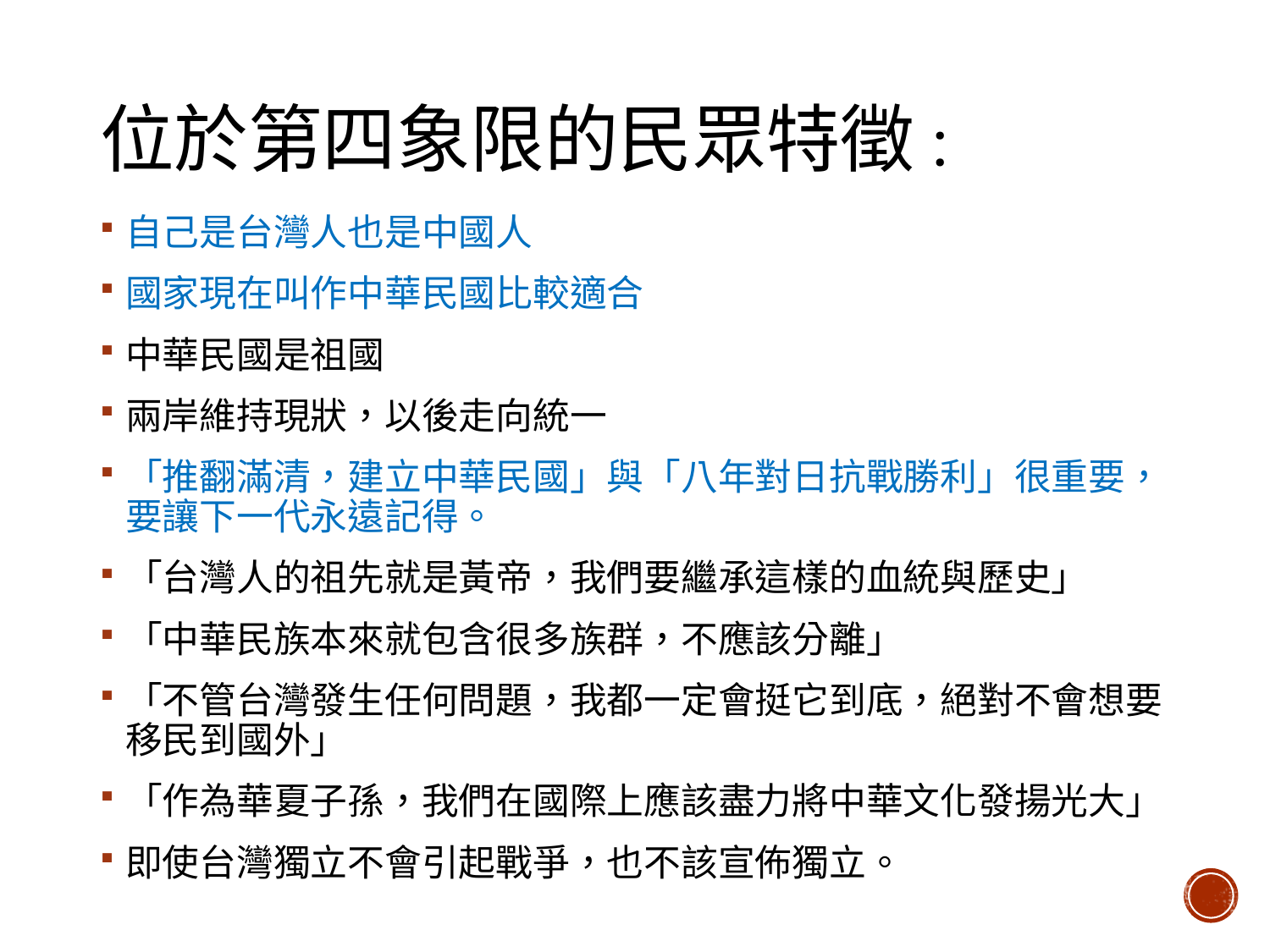

# 位於第四象限的民眾特徵:
自己是台灣人也是中國人
國家現在叫作中華民國比較適合
中華民國是祖國
兩岸維持現狀，以後走向統一
「推翻滿清，建立中華民國」與「八年對日抗戰勝利」很重要，要讓下一代永遠記得。
「台灣人的祖先就是黃帝，我們要繼承這樣的血統與歷史」
「中華民族本來就包含很多族群，不應該分離」
「不管台灣發生任何問題，我都一定會挺它到底，絕對不會想要移民到國外」
「作為華夏子孫，我們在國際上應該盡力將中華文化發揚光大」
即使台灣獨立不會引起戰爭，也不該宣佈獨立。